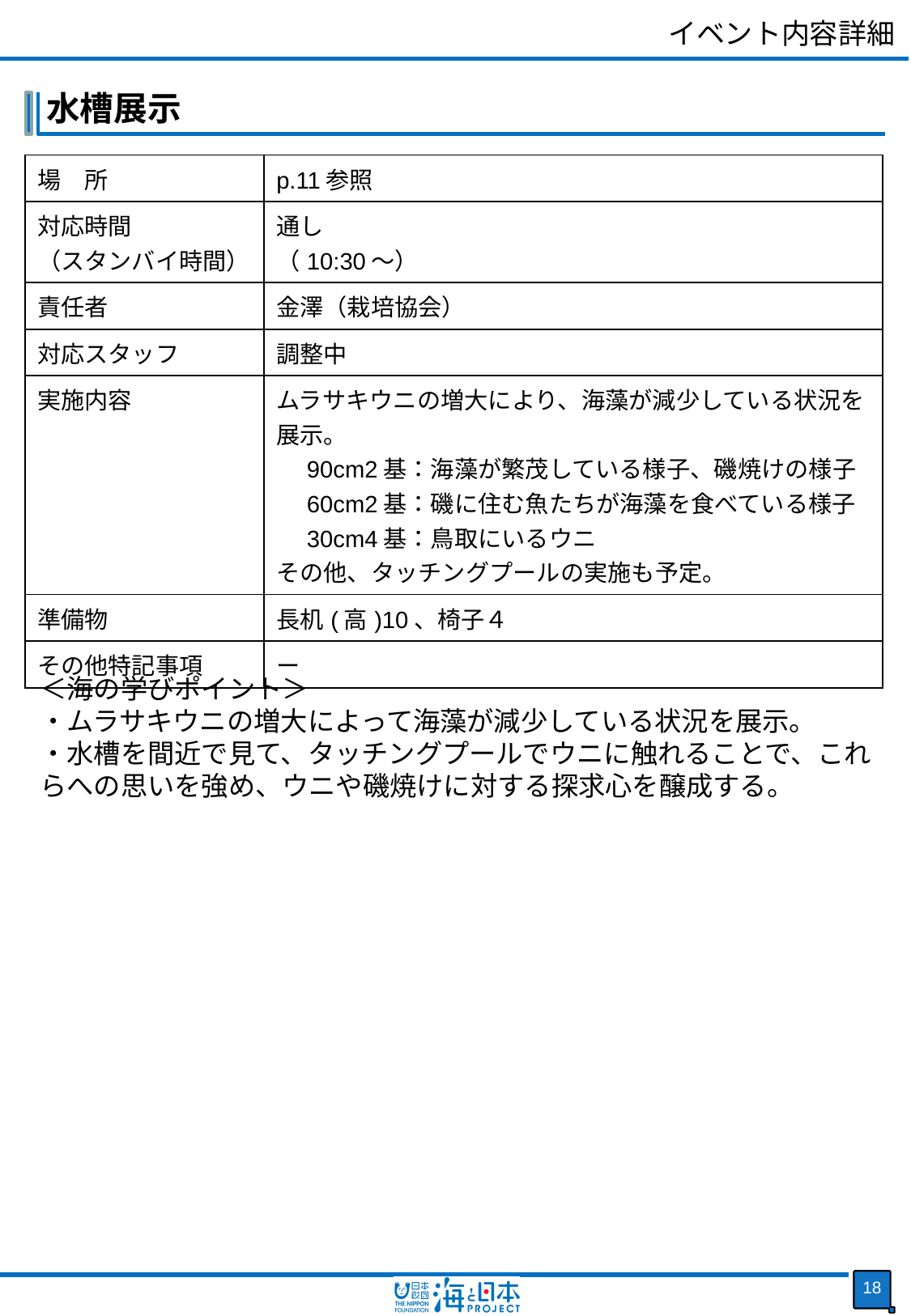

イベント内容詳細
水槽展示

| 場　所 | p.11参照 |
| --- | --- |
| 対応時間 （スタンバイ時間） | 通し （10:30～） |
| 責任者 | 金澤（栽培協会） |
| 対応スタッフ | 調整中 |
| 実施内容 | ムラサキウニの増大により、海藻が減少している状況を展示。 　90cm2基：海藻が繁茂している様子、磯焼けの様子 　60cm2基：磯に住む魚たちが海藻を食べている様子 　30cm4基：鳥取にいるウニ その他、タッチングプールの実施も予定。 |
| 準備物 | 長机(高)10、椅子４ |
| その他特記事項 | ー |
＜海の学びポイント＞
・ムラサキウニの増大によって海藻が減少している状況を展示。
・水槽を間近で見て、タッチングプールでウニに触れることで、これらへの思いを強め、ウニや磯焼けに対する探求心を醸成する。
18